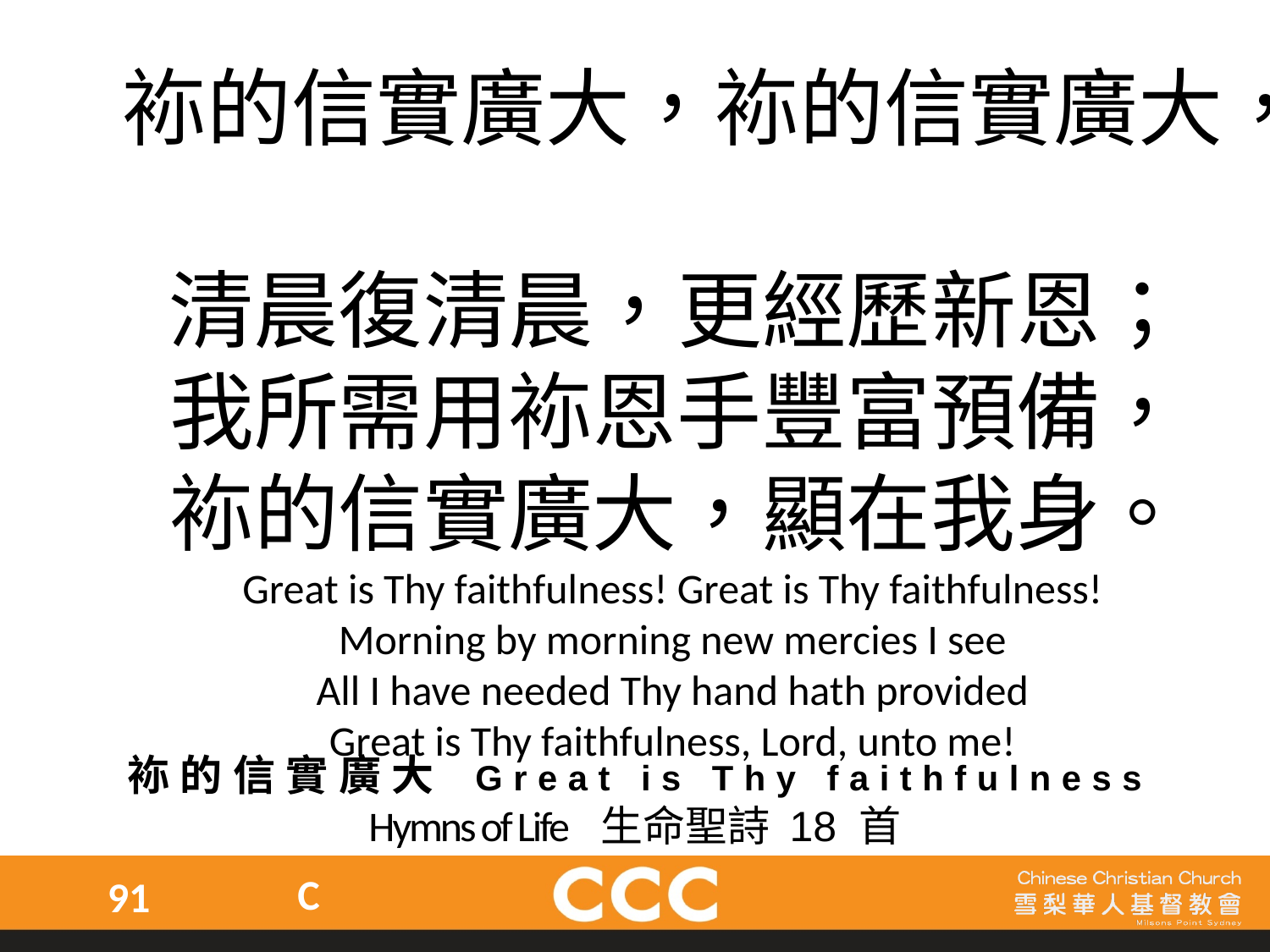

袮的信實廣大，袮的信實廣大，
　清晨復清晨，更經歷新恩；
　我所需用袮恩手豐富預備，
　袮的信實廣大，顯在我身。
Great is Thy faithfulness! Great is Thy faithfulness!
Morning by morning new mercies I see
All I have needed Thy hand hath provided
Great is Thy faithfulness, Lord, unto me!
袮的信實廣大 Great is Thy faithfulness
Hymns of Life   生命聖詩 18 首
C
91